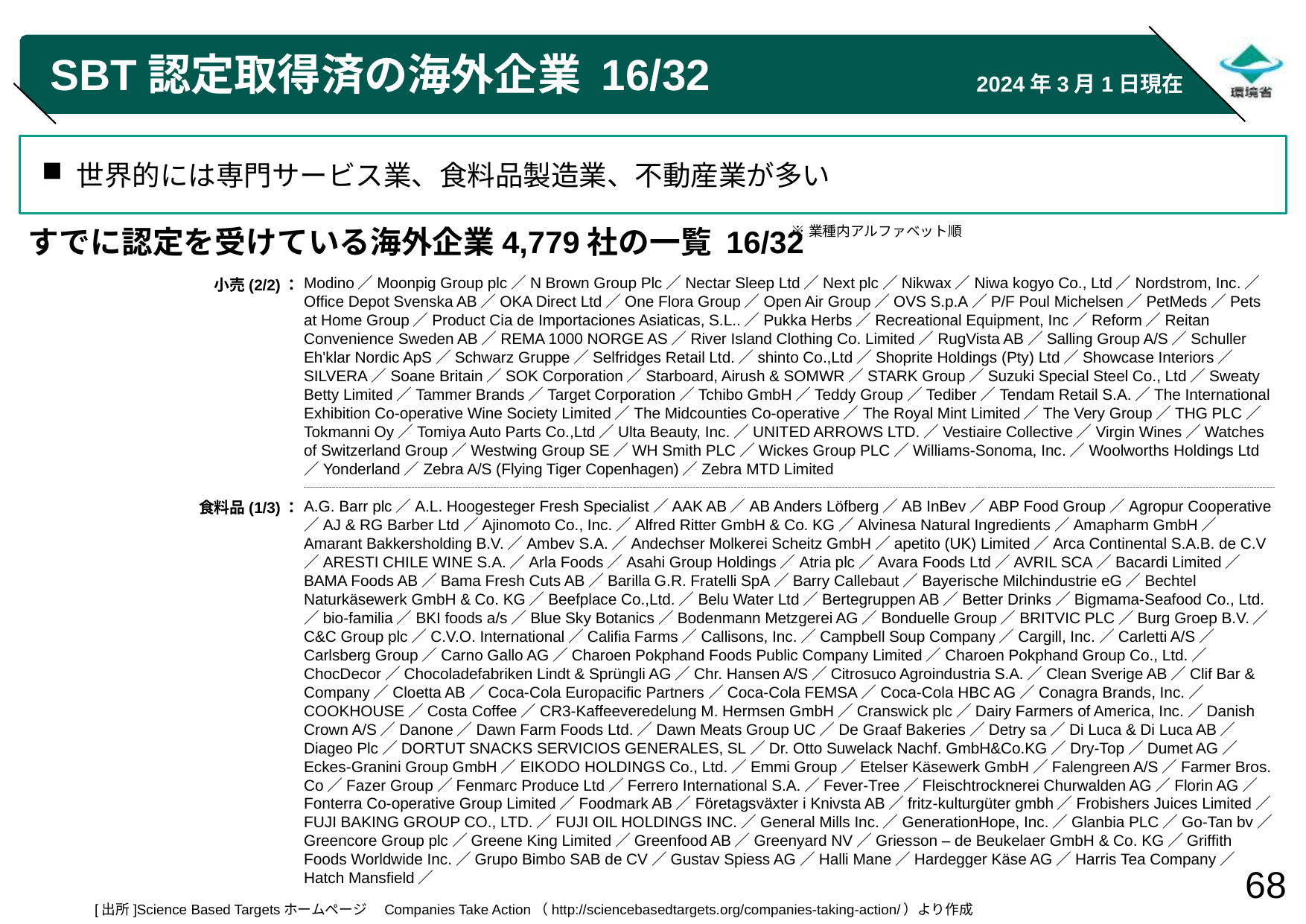

# SBT認定取得済の海外企業 16/32
2024年3月1日現在
世界的には専門サービス業、食料品製造業、不動産業が多い
※業種内アルファベット順
すでに認定を受けている海外企業4,779社の一覧 16/32
Modino／Moonpig Group plc／N Brown Group Plc／Nectar Sleep Ltd／Next plc／Nikwax／Niwa kogyo Co., Ltd／Nordstrom, Inc.／Office Depot Svenska AB／OKA Direct Ltd／One Flora Group／Open Air Group／OVS S.p.A／P/F Poul Michelsen／PetMeds／Pets at Home Group／Product Cia de Importaciones Asiaticas, S.L..／Pukka Herbs／Recreational Equipment, Inc／Reform／Reitan Convenience Sweden AB／REMA 1000 NORGE AS／River Island Clothing Co. Limited／RugVista AB／Salling Group A/S／Schuller Eh'klar Nordic ApS／Schwarz Gruppe／Selfridges Retail Ltd.／shinto Co.,Ltd／Shoprite Holdings (Pty) Ltd／Showcase Interiors／SILVERA／Soane Britain／SOK Corporation／Starboard, Airush & SOMWR／STARK Group／Suzuki Special Steel Co., Ltd／Sweaty Betty Limited／Tammer Brands／Target Corporation／Tchibo GmbH／Teddy Group／Tediber／Tendam Retail S.A.／The International Exhibition Co-operative Wine Society Limited／The Midcounties Co-operative／The Royal Mint Limited／The Very Group／THG PLC／Tokmanni Oy／Tomiya Auto Parts Co.,Ltd／Ulta Beauty, Inc.／UNITED ARROWS LTD.／Vestiaire Collective／Virgin Wines／Watches of Switzerland Group／Westwing Group SE／WH Smith PLC／Wickes Group PLC／Williams-Sonoma, Inc.／Woolworths Holdings Ltd／Yonderland／Zebra A/S (Flying Tiger Copenhagen)／Zebra MTD Limited

A.G. Barr plc／A.L. Hoogesteger Fresh Specialist／AAK AB／AB Anders Löfberg／AB InBev／ABP Food Group／Agropur Cooperative／AJ & RG Barber Ltd／Ajinomoto Co., Inc.／Alfred Ritter GmbH & Co. KG／Alvinesa Natural Ingredients／Amapharm GmbH／Amarant Bakkersholding B.V.／Ambev S.A.／Andechser Molkerei Scheitz GmbH／apetito (UK) Limited／Arca Continental S.A.B. de C.V／ARESTI CHILE WINE S.A.／Arla Foods／Asahi Group Holdings／Atria plc／Avara Foods Ltd／AVRIL SCA／Bacardi Limited／BAMA Foods AB／Bama Fresh Cuts AB／Barilla G.R. Fratelli SpA／Barry Callebaut／Bayerische Milchindustrie eG／Bechtel Naturkäsewerk GmbH & Co. KG／Beefplace Co.,Ltd.／Belu Water Ltd／Bertegruppen AB／Better Drinks／Bigmama-Seafood Co., Ltd.／bio-familia／BKI foods a/s／Blue Sky Botanics／Bodenmann Metzgerei AG／Bonduelle Group／BRITVIC PLC／Burg Groep B.V.／C&C Group plc／C.V.O. International／Califia Farms／Callisons, Inc.／Campbell Soup Company／Cargill, Inc.／Carletti A/S／Carlsberg Group／Carno Gallo AG／Charoen Pokphand Foods Public Company Limited／Charoen Pokphand Group Co., Ltd.／ChocDecor／Chocoladefabriken Lindt & Sprüngli AG／Chr. Hansen A/S／Citrosuco Agroindustria S.A.／Clean Sverige AB／Clif Bar & Company／Cloetta AB／Coca-Cola Europacific Partners／Coca-Cola FEMSA／Coca-Cola HBC AG／Conagra Brands, Inc.／COOKHOUSE／Costa Coffee／CR3-Kaffeeveredelung M. Hermsen GmbH／Cranswick plc／Dairy Farmers of America, Inc.／Danish Crown A/S／Danone／Dawn Farm Foods Ltd.／Dawn Meats Group UC／De Graaf Bakeries／Detry sa／Di Luca & Di Luca AB／Diageo Plc／DORTUT SNACKS SERVICIOS GENERALES, SL／Dr. Otto Suwelack Nachf. GmbH&Co.KG／Dry-Top／Dumet AG／Eckes-Granini Group GmbH／EIKODO HOLDINGS Co., Ltd.／Emmi Group／Etelser Käsewerk GmbH／Falengreen A/S／Farmer Bros. Co／Fazer Group／Fenmarc Produce Ltd／Ferrero International S.A.／Fever-Tree／Fleischtrocknerei Churwalden AG／Florin AG／Fonterra Co-operative Group Limited／Foodmark AB／Företagsväxter i Knivsta AB／fritz-kulturgüter gmbh／Frobishers Juices Limited／FUJI BAKING GROUP CO., LTD.／FUJI OIL HOLDINGS INC.／General Mills Inc.／GenerationHope, Inc.／Glanbia PLC／Go-Tan bv／Greencore Group plc／Greene King Limited／Greenfood AB／Greenyard NV／Griesson – de Beukelaer GmbH & Co. KG／Griffith Foods Worldwide Inc.／Grupo Bimbo SAB de CV／Gustav Spiess AG／Halli Mane／Hardegger Käse AG／Harris Tea Company／Hatch Mansfield／
小売(2/2)：

食料品(1/3)：

[出所]Science Based Targetsホームページ　Companies Take Action（http://sciencebasedtargets.org/companies-taking-action/）より作成